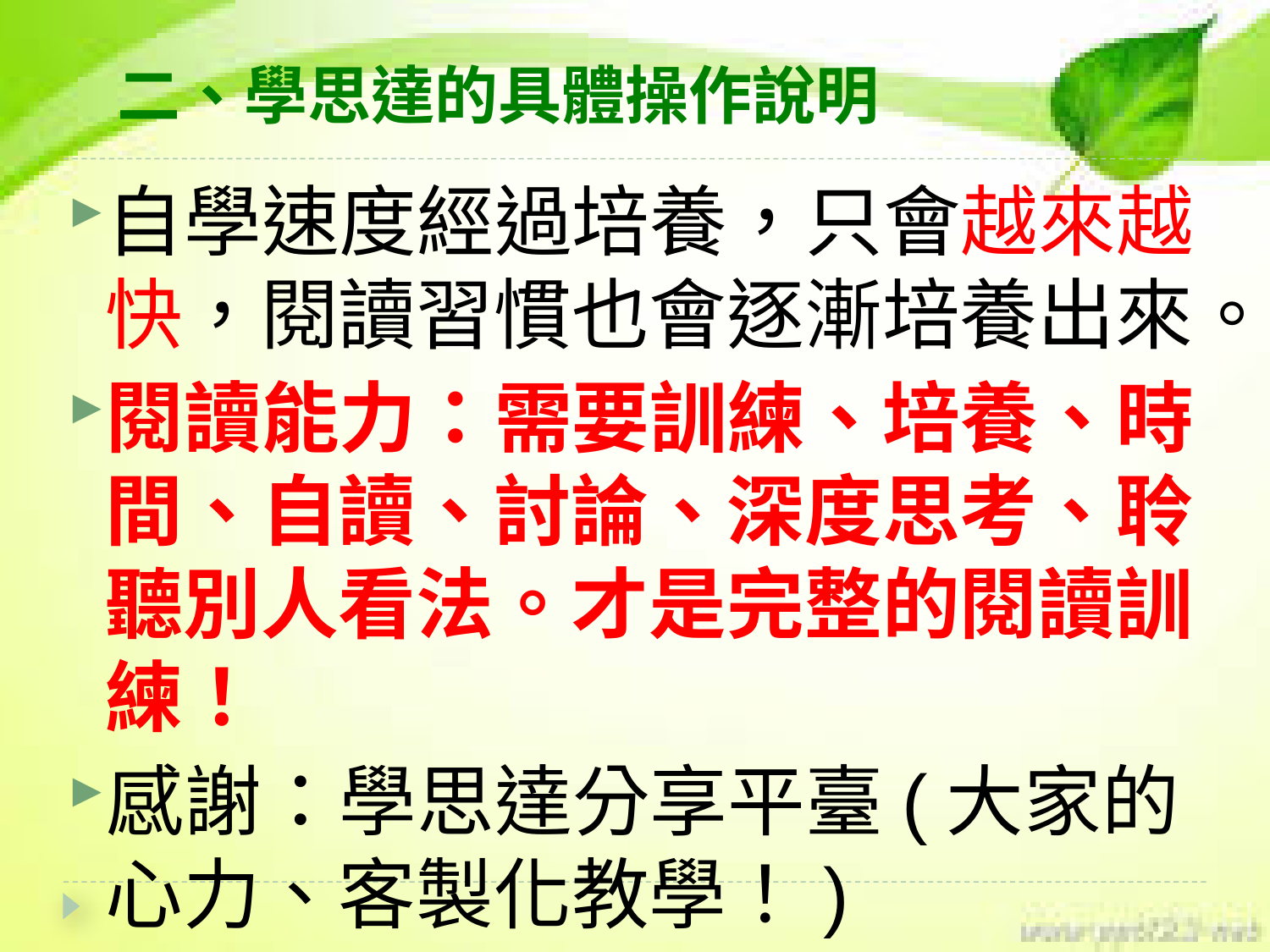

二、學思達的具體操作說明
自學速度經過培養，只會越來越快，閱讀習慣也會逐漸培養出來。
閱讀能力：需要訓練、培養、時間、自讀、討論、深度思考、聆聽別人看法。才是完整的閱讀訓練！
感謝：學思達分享平臺(大家的心力、客製化教學！)